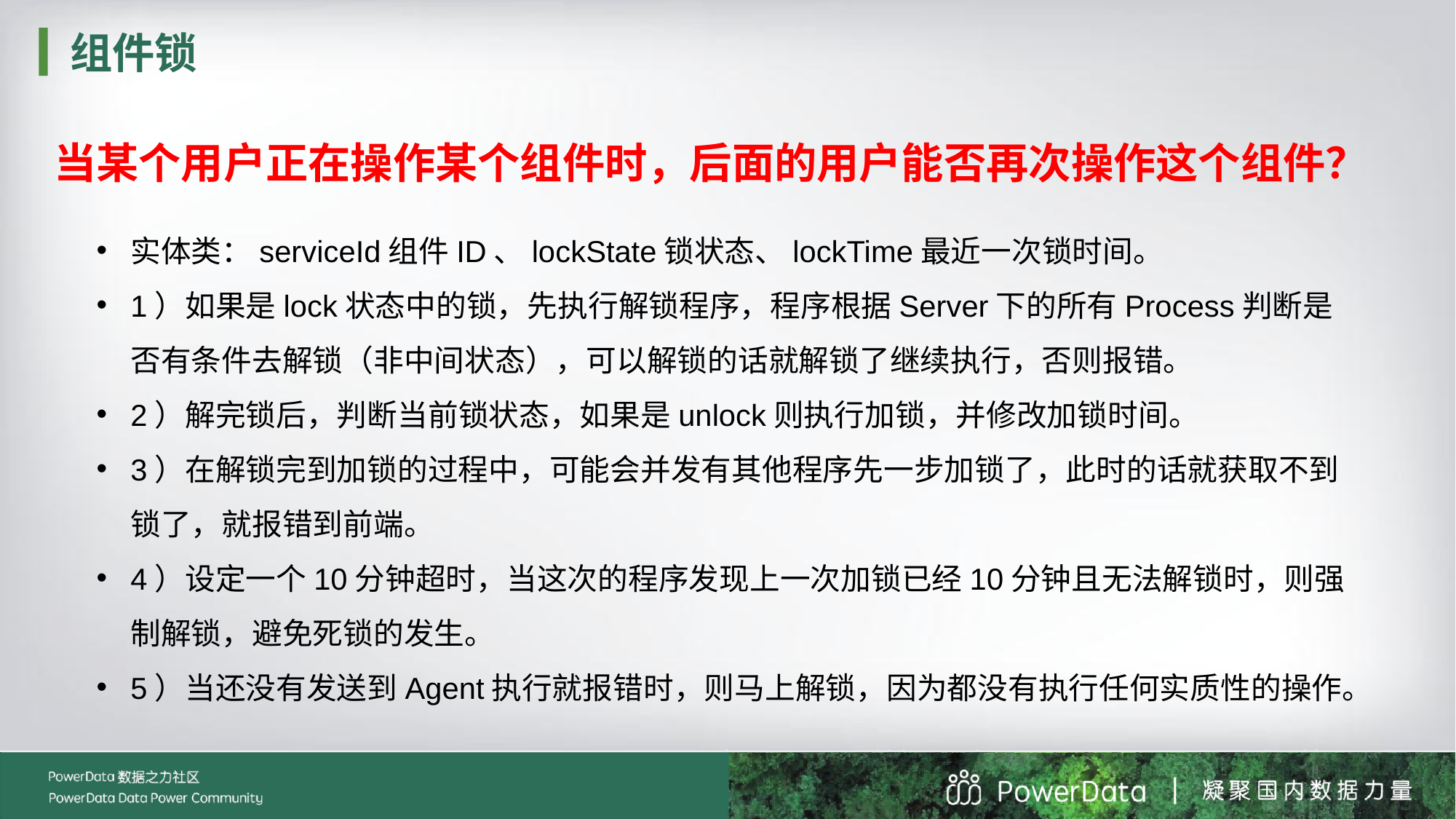

组件锁

当某个用户正在操作某个组件时，后面的用户能否再次操作这个组件？
实体类：serviceId组件ID、lockState锁状态、lockTime最近一次锁时间。
1）如果是lock状态中的锁，先执行解锁程序，程序根据Server下的所有Process判断是否有条件去解锁（非中间状态），可以解锁的话就解锁了继续执行，否则报错。
2）解完锁后，判断当前锁状态，如果是unlock则执行加锁，并修改加锁时间。
3）在解锁完到加锁的过程中，可能会并发有其他程序先一步加锁了，此时的话就获取不到锁了，就报错到前端。
4）设定一个10分钟超时，当这次的程序发现上一次加锁已经10分钟且无法解锁时，则强制解锁，避免死锁的发生。
5）当还没有发送到Agent执行就报错时，则马上解锁，因为都没有执行任何实质性的操作。